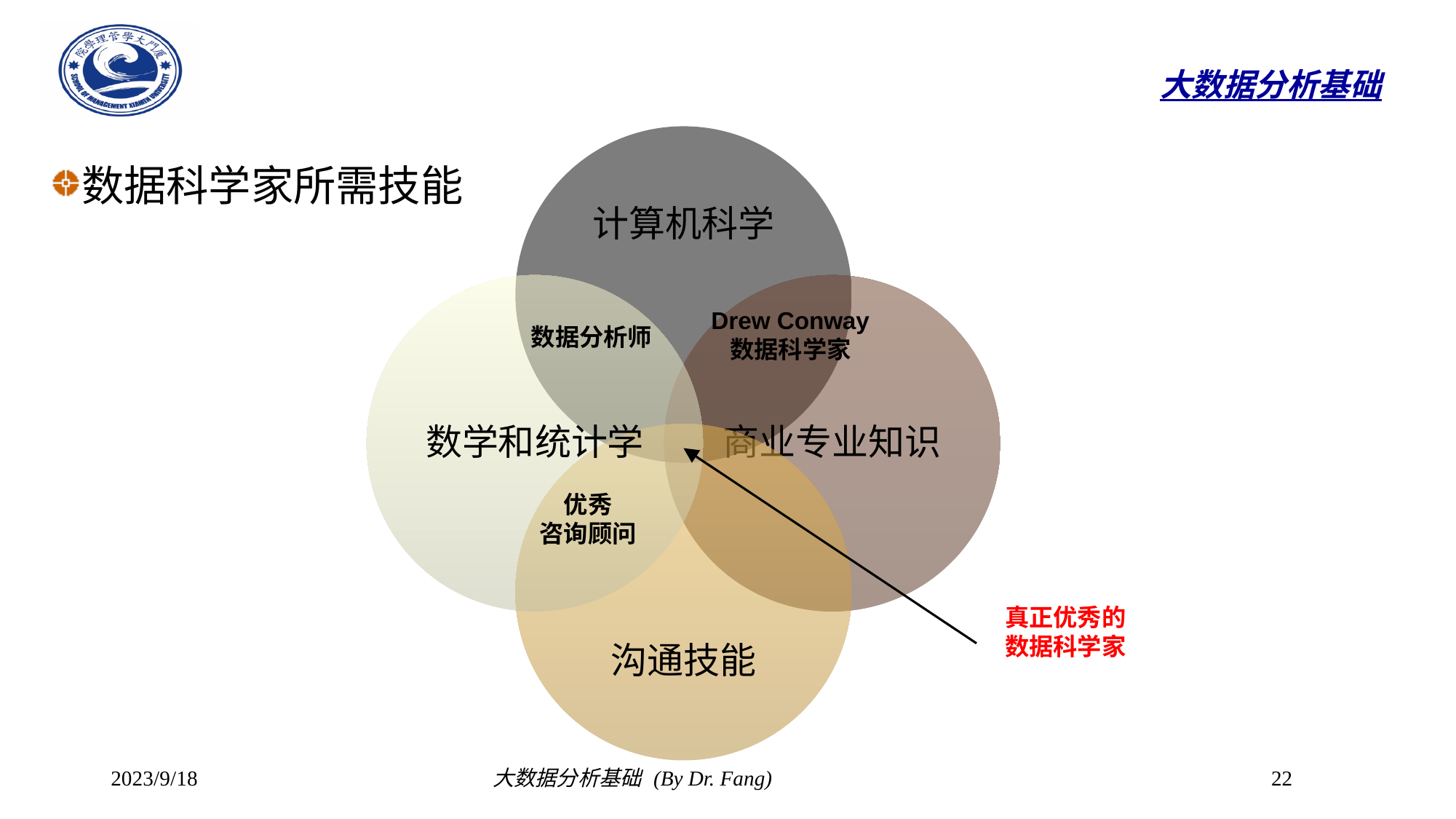

# 大数据分析基础
计算机科学
商业专业知识
沟通技能
数学和统计学
数据科学家所需技能
Drew Conway
数据科学家
数据分析师
优秀
咨询顾问
真正优秀的
数据科学家
2023/9/18
大数据分析基础 (By Dr. Fang)
22